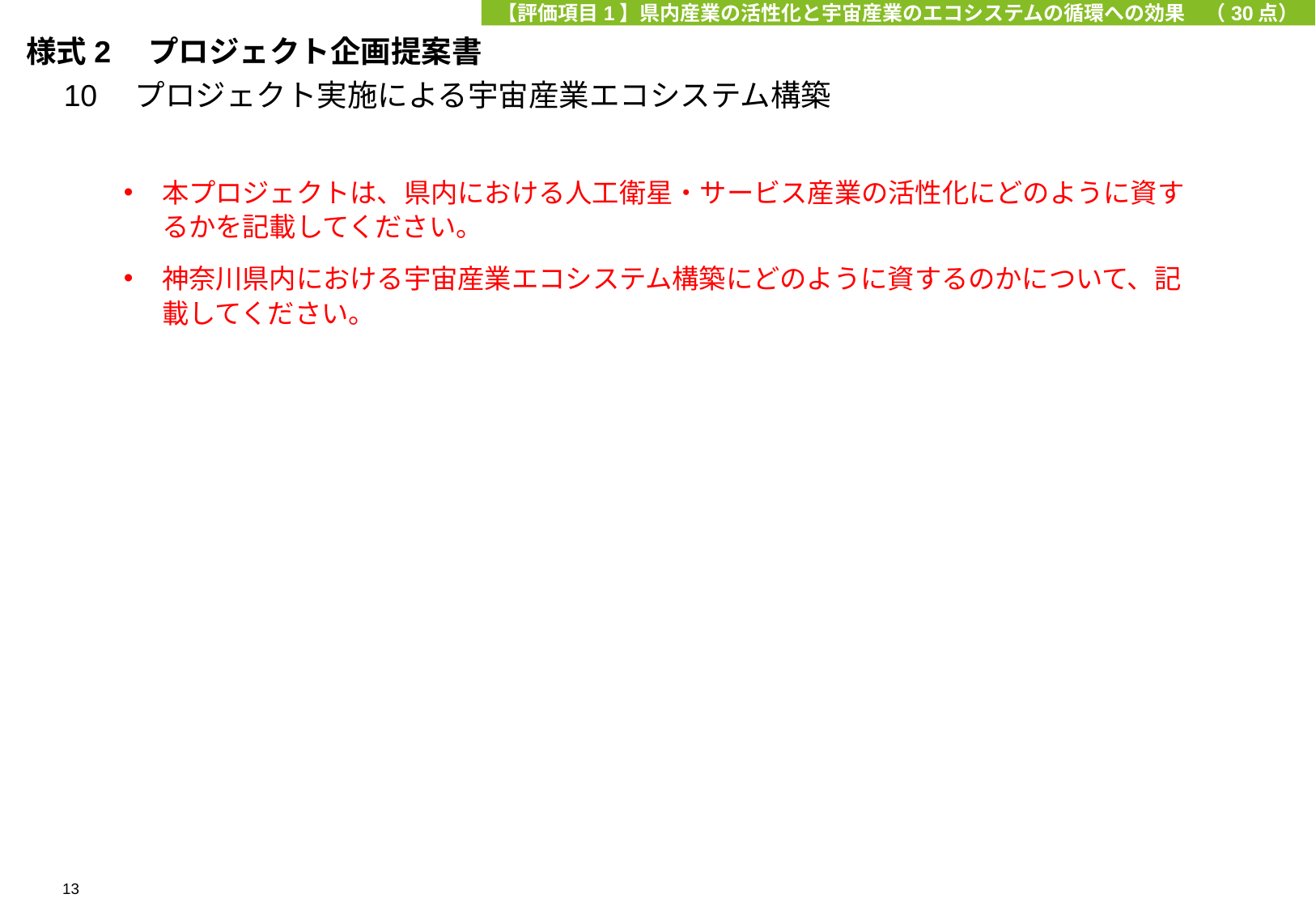

【評価項目1】県内産業の活性化と宇宙産業のエコシステムの循環への効果　（30点）
様式2　プロジェクト企画提案書
　10　プロジェクト実施による宇宙産業エコシステム構築
本プロジェクトは、県内における人工衛星・サービス産業の活性化にどのように資するかを記載してください。
神奈川県内における宇宙産業エコシステム構築にどのように資するのかについて、記載してください。
13